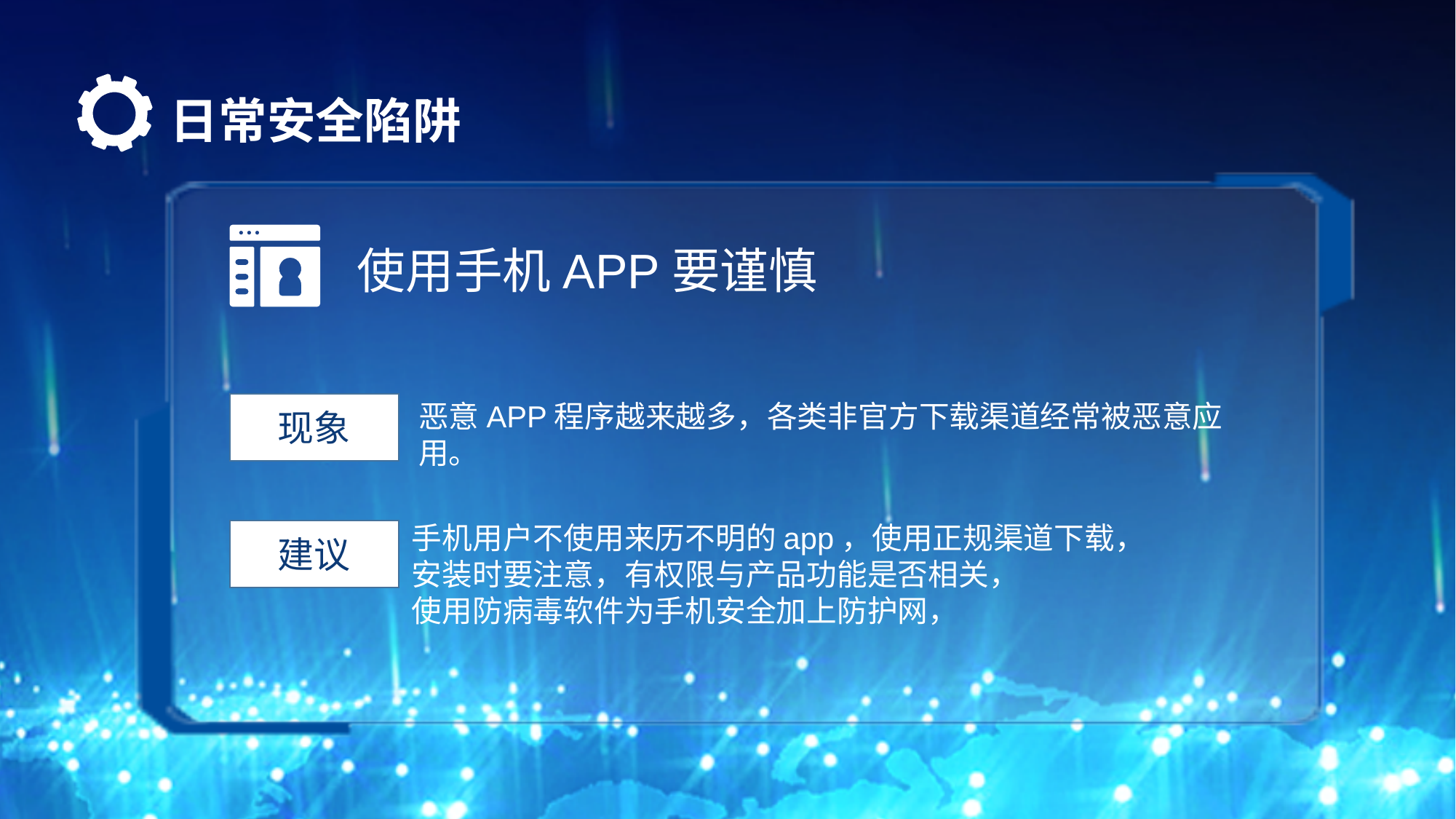

# 日常安全陷阱

使用手机APP要谨慎
恶意APP程序越来越多，各类非官方下载渠道经常被恶意应用。
现象
手机用户不使用来历不明的app，使用正规渠道下载，
安装时要注意，有权限与产品功能是否相关，
使用防病毒软件为手机安全加上防护网，
建议